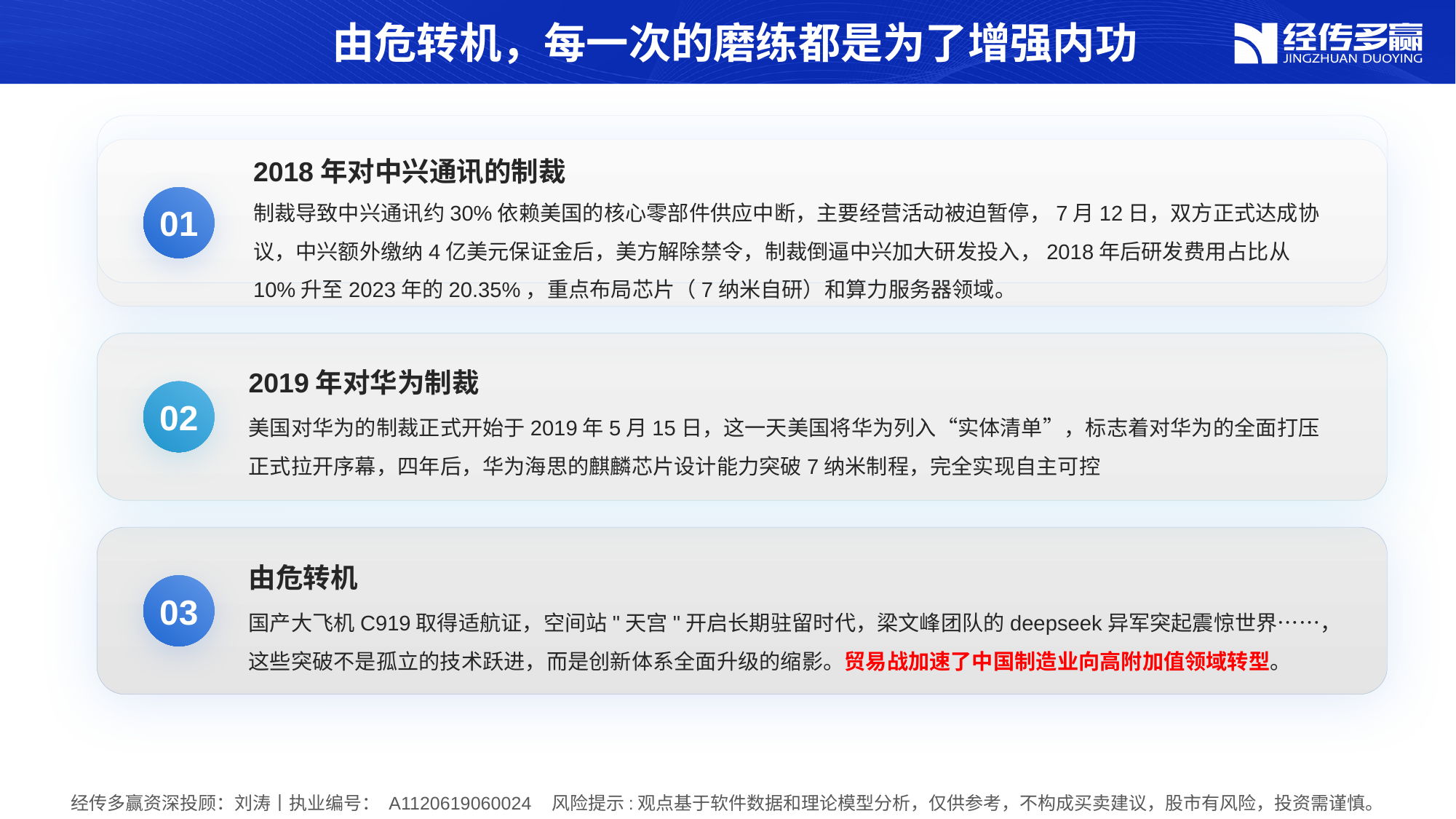

由危转机，每一次的磨练都是为了增强内功

2018年对中兴通讯的制裁

01
制裁导致中兴通讯约30%依赖美国的核心零部件供应中断，主要经营活动被迫暂停，7月12日，双方正式达成协议，中兴额外缴纳4亿美元保证金后，美方解除禁令，制裁倒逼中兴加大研发投入，2018年后研发费用占比从10%升至2023年的20.35%，重点布局芯片（7纳米自研）和算力服务器领域。

2019年对华为制裁
02
美国对华为的制裁正式开始于‌2019年5月15日‌，这一天美国将华为列入“实体清单”，标志着对华为的全面打压正式拉开序幕，四年后，华为海思的麒麟芯片设计能力突破7纳米制程，完全实现自主可控

由危转机
03
国产大飞机C919取得适航证，空间站"天宫"开启长期驻留时代，梁文峰团队的deepseek异军突起震惊世界……，这些突破不是孤立的技术跃进，而是创新体系全面升级的缩影。贸易战加速了中国制造业向高附加值领域转型。